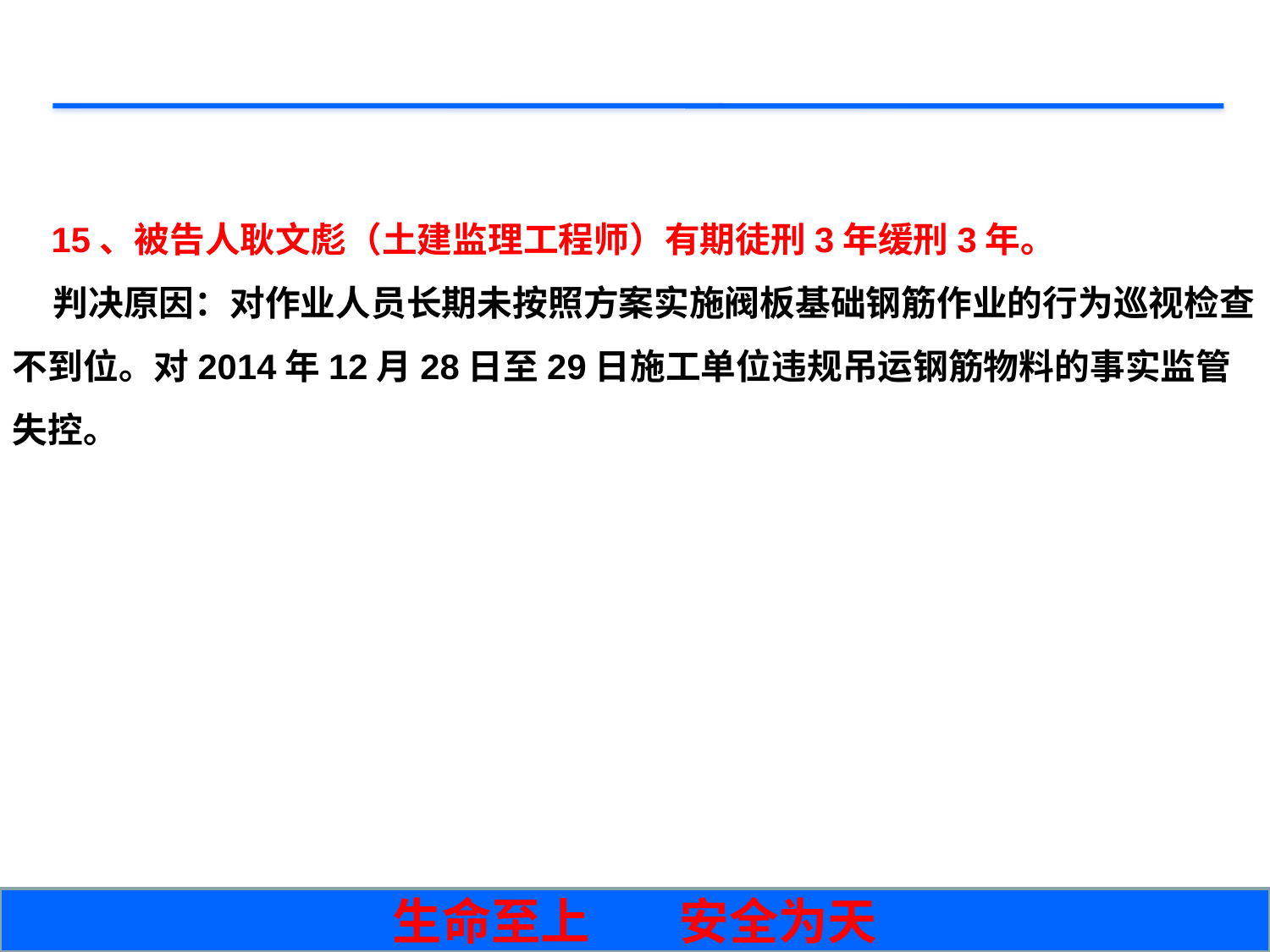

15、被告人耿文彪（土建监理工程师）有期徒刑3年缓刑3年。
    判决原因：对作业人员长期未按照方案实施阀板基础钢筋作业的行为巡视检查不到位。对2014年12月28日至29日施工单位违规吊运钢筋物料的事实监管失控。